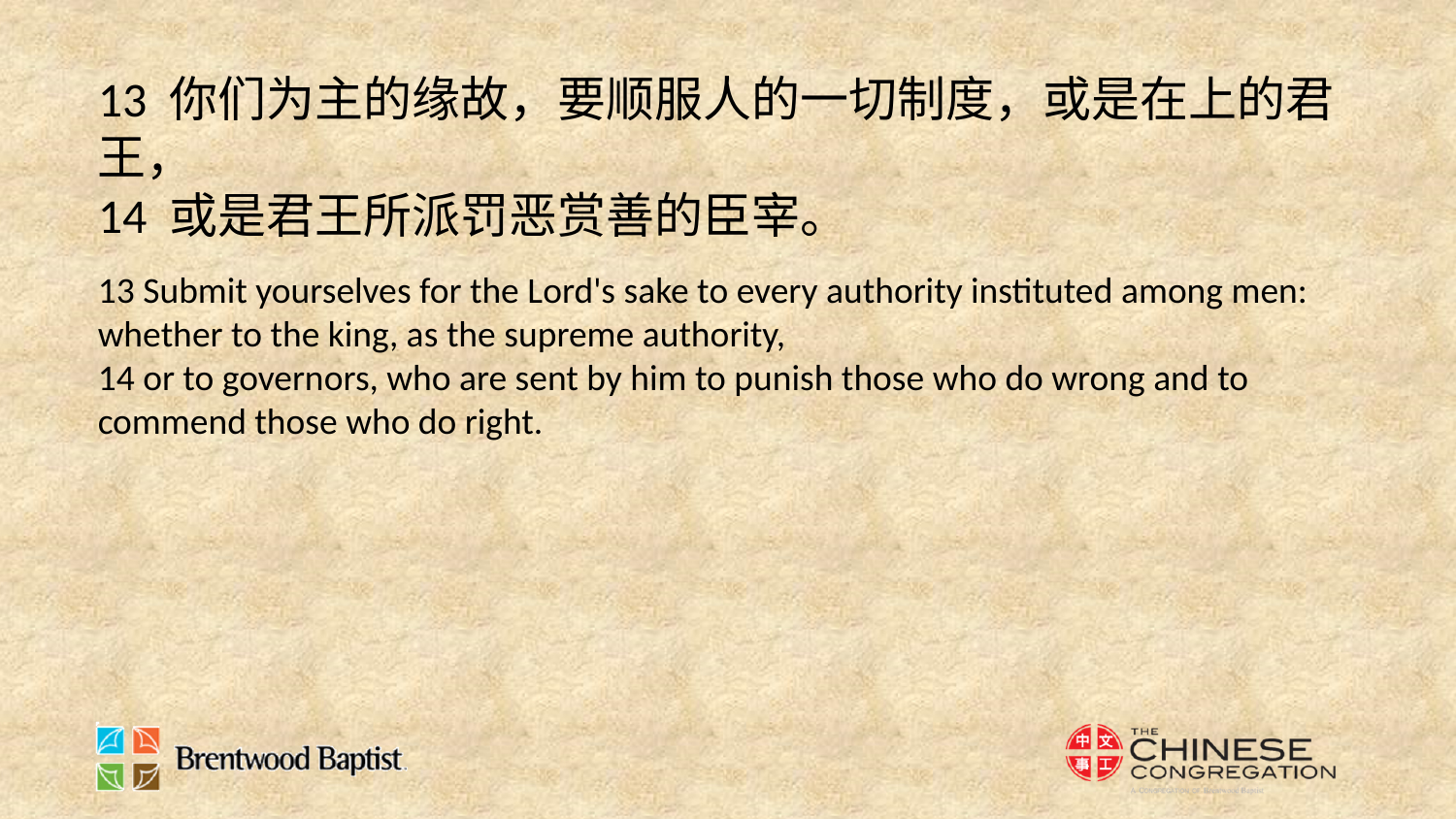

13 你们为主的缘故，要顺服人的一切制度，或是在上的君王，
14 或是君王所派罚恶赏善的臣宰。

13 Submit yourselves for the Lord's sake to every authority instituted among men: whether to the king, as the supreme authority,
14 or to governors, who are sent by him to punish those who do wrong and to commend those who do right.